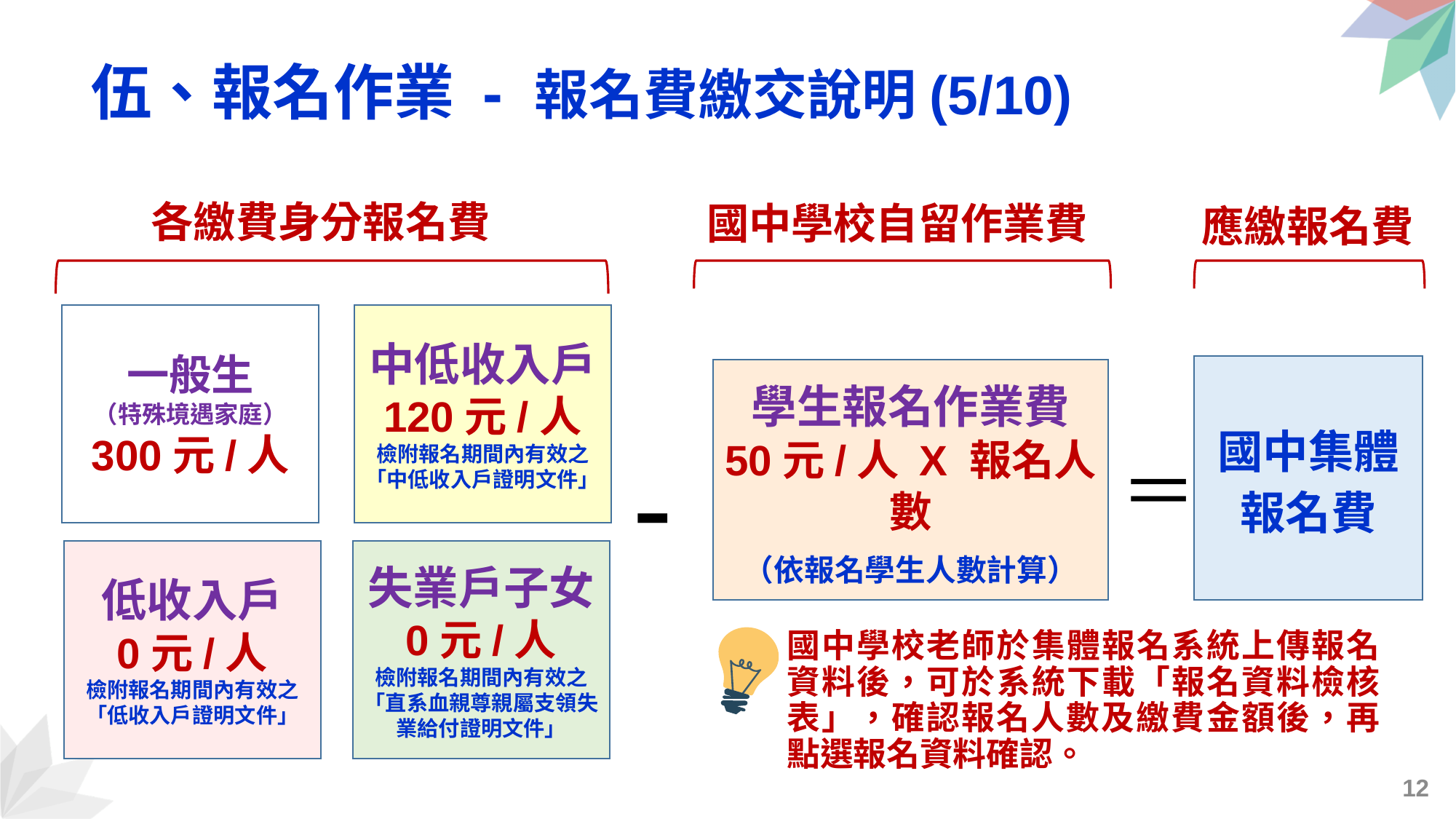

# 伍、報名作業 - 報名費繳交說明(5/10)

各繳費身分報名費

國中學校自留作業費

應繳報名費
一般生
（特殊境遇家庭）
300元/人
中低收入戶
120元/人
檢附報名期間內有效之「中低收入戶證明文件」
低收入戶
0元/人
檢附報名期間內有效之「低收入戶證明文件」
失業戶子女
0元/人
檢附報名期間內有效之「直系血親尊親屬支領失業給付證明文件」
國中集體報名費
學生報名作業費
50元/人 X 報名人數
（依報名學生人數計算）
-
＝
國中學校老師於集體報名系統上傳報名資料後，可於系統下載「報名資料檢核表」，確認報名人數及繳費金額後，再點選報名資料確認。

12